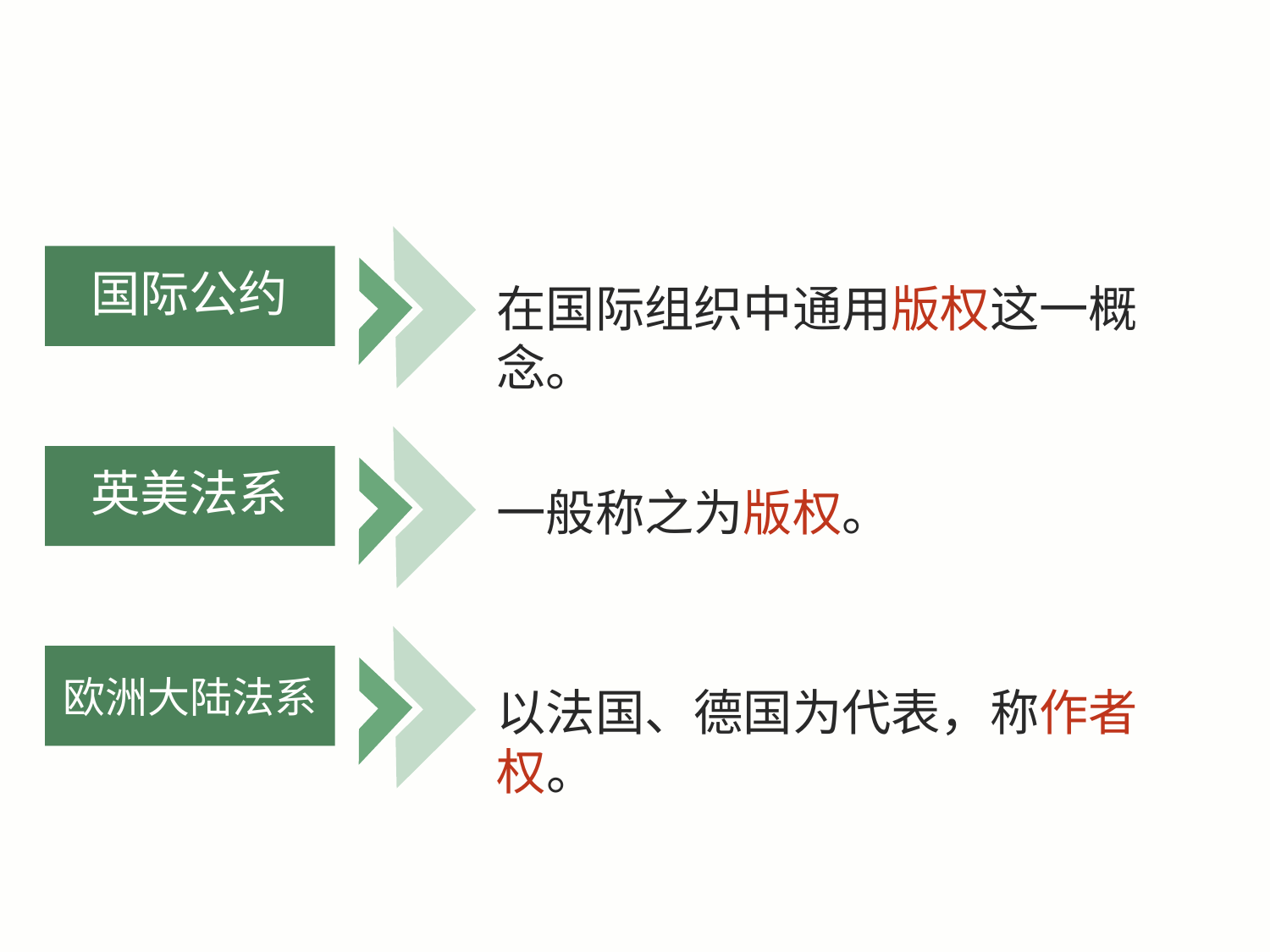

国际公约
在国际组织中通用版权这一概念。

英美法系

一般称之为版权。

欧洲大陆法系

以法国、德国为代表，称作者权。